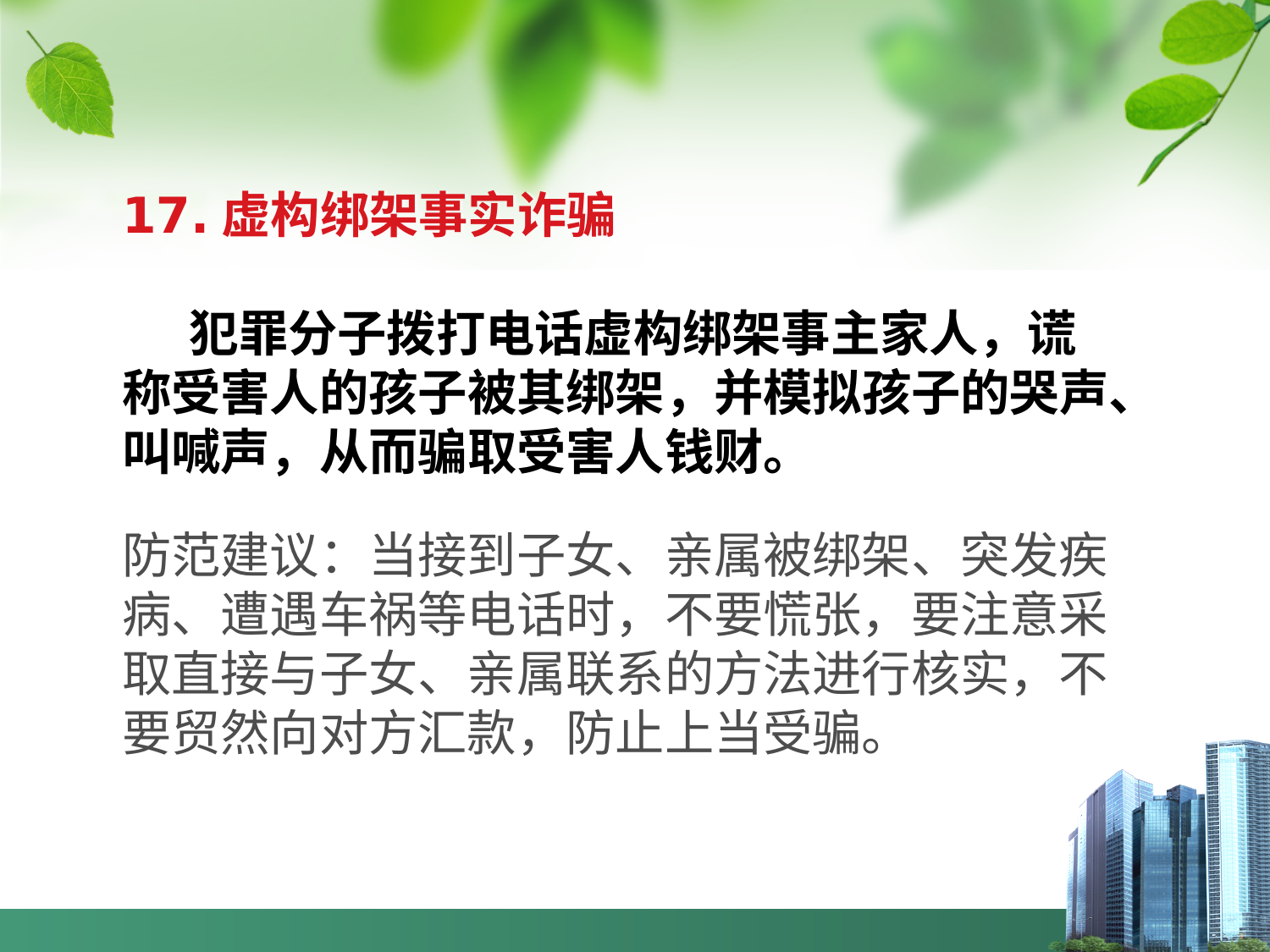

# 17.虚构绑架事实诈骗 犯罪分子拨打电话虚构绑架事主家人，谎称受害人的孩子被其绑架，并模拟孩子的哭声、叫喊声，从而骗取受害人钱财。
1
防范建议：当接到子女、亲属被绑架、突发疾病、遭遇车祸等电话时，不要慌张，要注意采取直接与子女、亲属联系的方法进行核实，不要贸然向对方汇款，防止上当受骗。